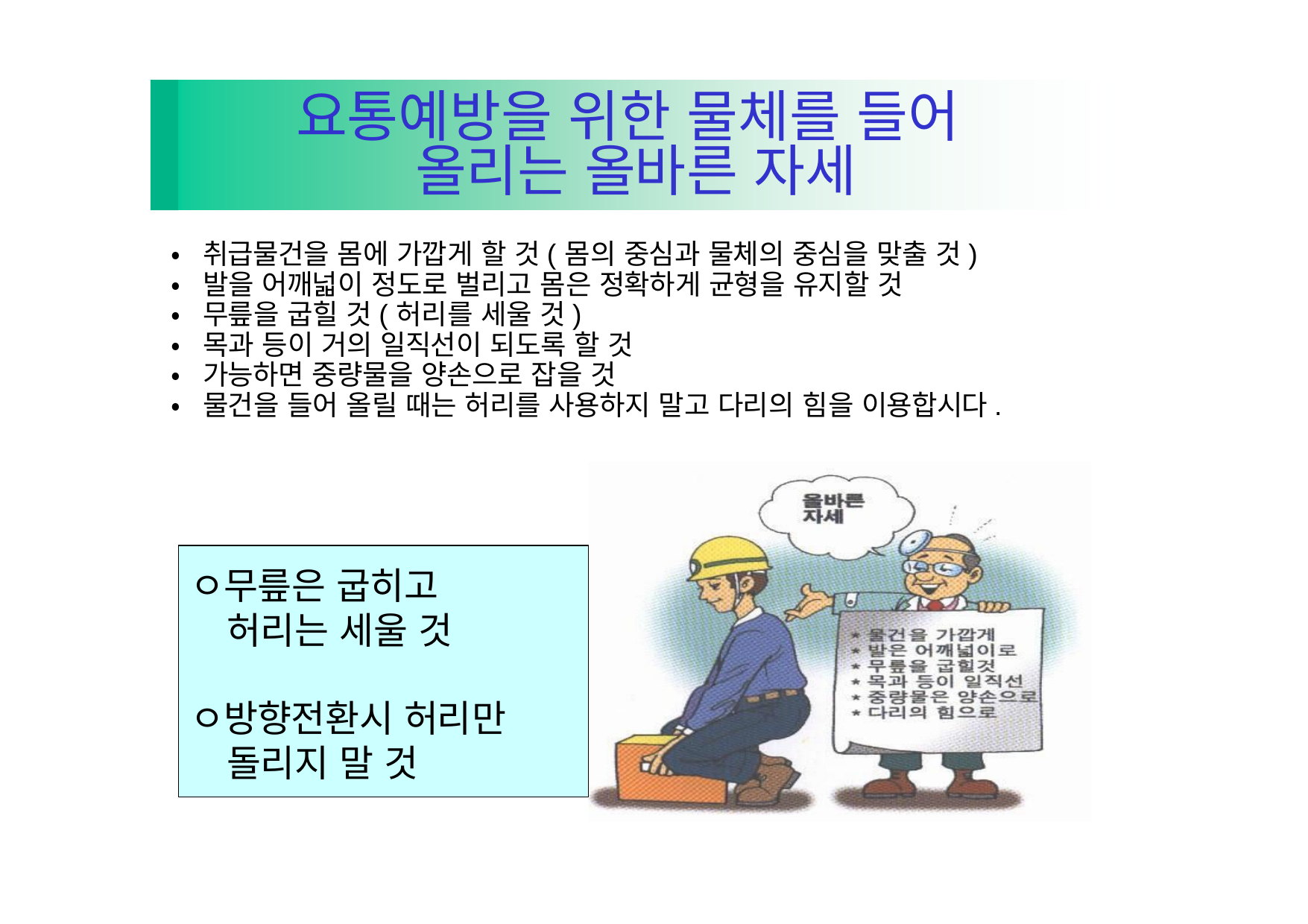

요통예방을 위한 물체를 들어 올리는 올바른 자세
•  취급물건을 몸에 가깝게 할 것(몸의 중심과 물체의 중심을 맞출 것)
•  발을 어깨넓이 정도로 벌리고 몸은 정확하게 균형을 유지할 것
•  무릎을 굽힐 것(허리를 세울 것)
•  목과 등이 거의 일직선이 되도록 할 것
•  가능하면 중량물을 양손으로 잡을 것
•  물건을 들어 올릴 때는 허리를 사용하지 말고 다리의 힘을 이용합시다.

ㅇ무릎은 굽히고 허리는 세울 것

ㅇ방향전환시 허리만 돌리지 말 것